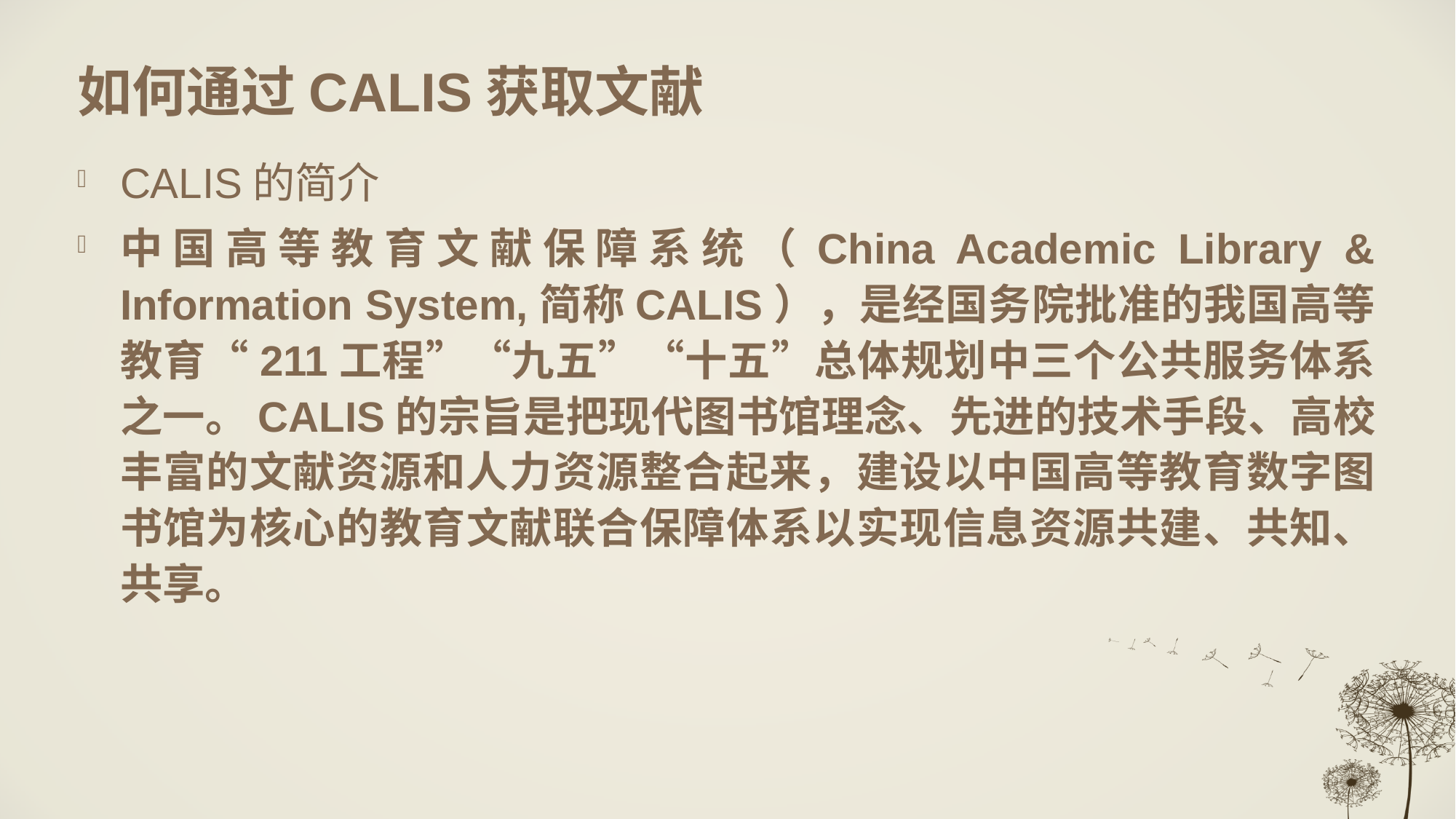

# 如何通过CALIS获取文献
CALIS的简介
中国高等教育文献保障系统（China Academic Library & Information System,简称CALIS），是经国务院批准的我国高等教育“211工程”“九五”“十五”总体规划中三个公共服务体系之一。CALIS的宗旨是把现代图书馆理念、先进的技术手段、高校丰富的文献资源和人力资源整合起来，建设以中国高等教育数字图书馆为核心的教育文献联合保障体系以实现信息资源共建、共知、共享。